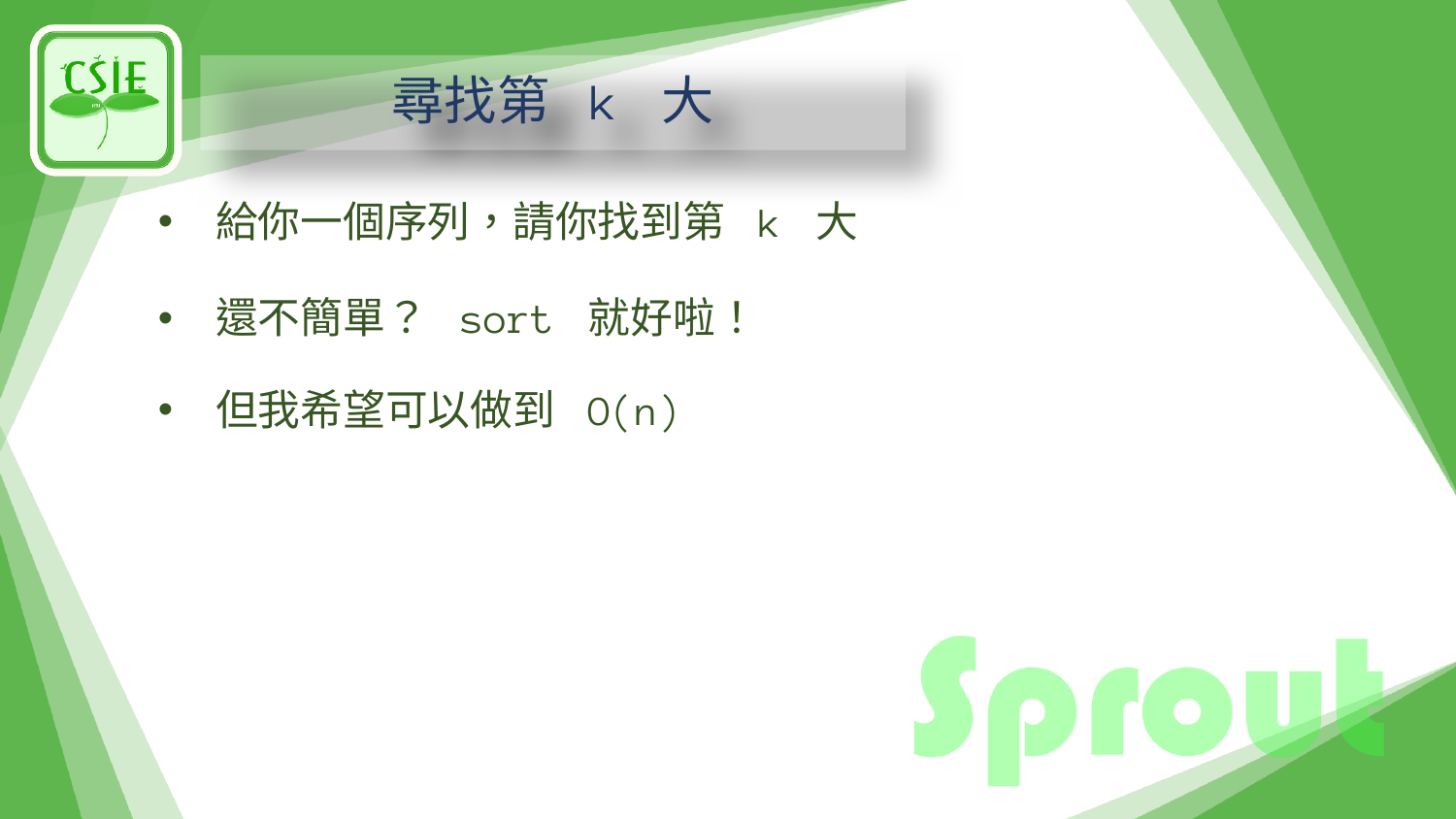

# 尋找第 k 大
給你一個序列，請你找到第 k 大
還不簡單？ sort 就好啦！
但我希望可以做到 O(n)